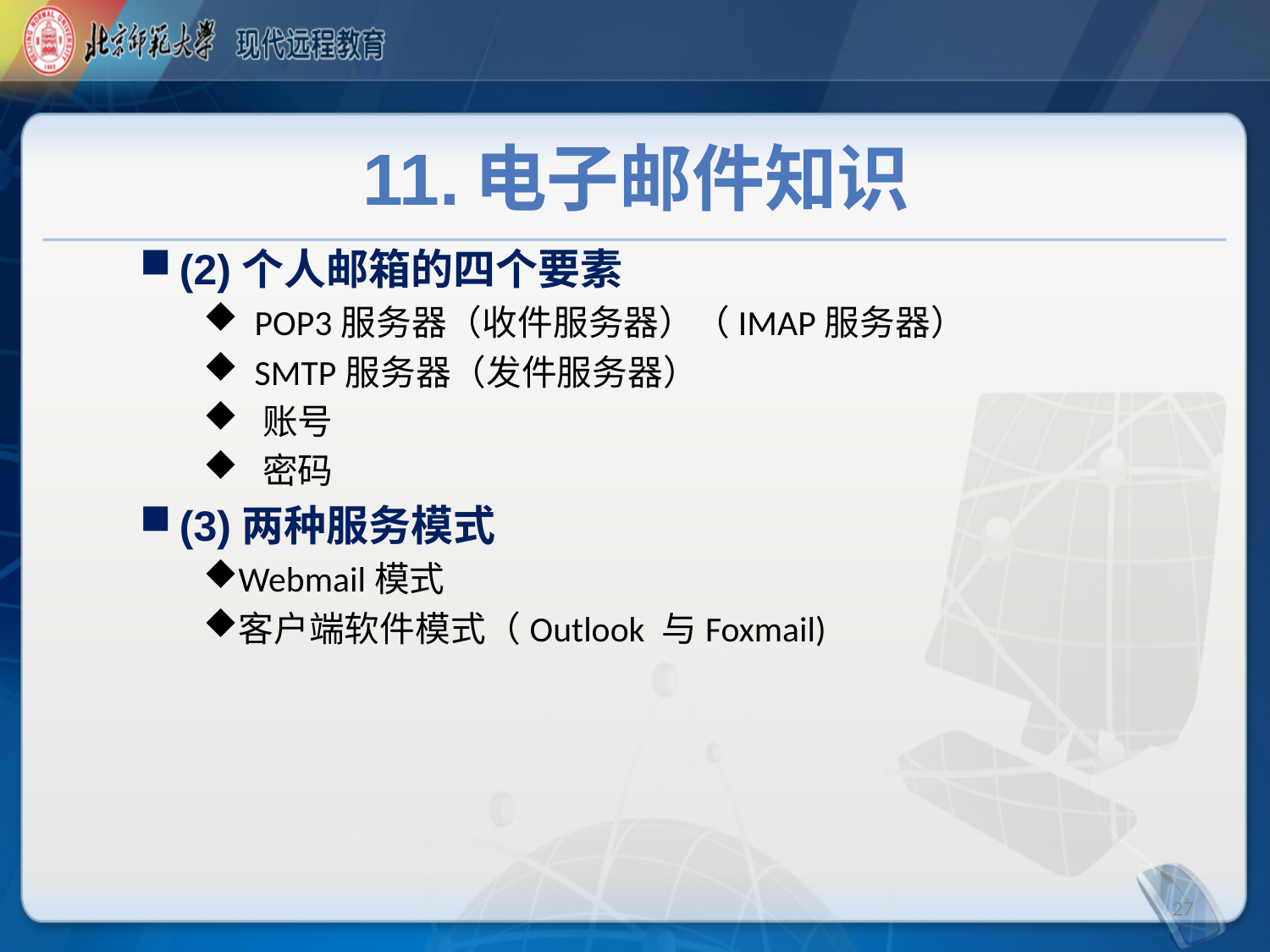

# 11.电子邮件知识
(2)个人邮箱的四个要素
  POP3服务器（收件服务器）（IMAP服务器）
  SMTP服务器（发件服务器）
  账号
  密码
(3)两种服务模式
Webmail模式
客户端软件模式（Outlook 与Foxmail)
27